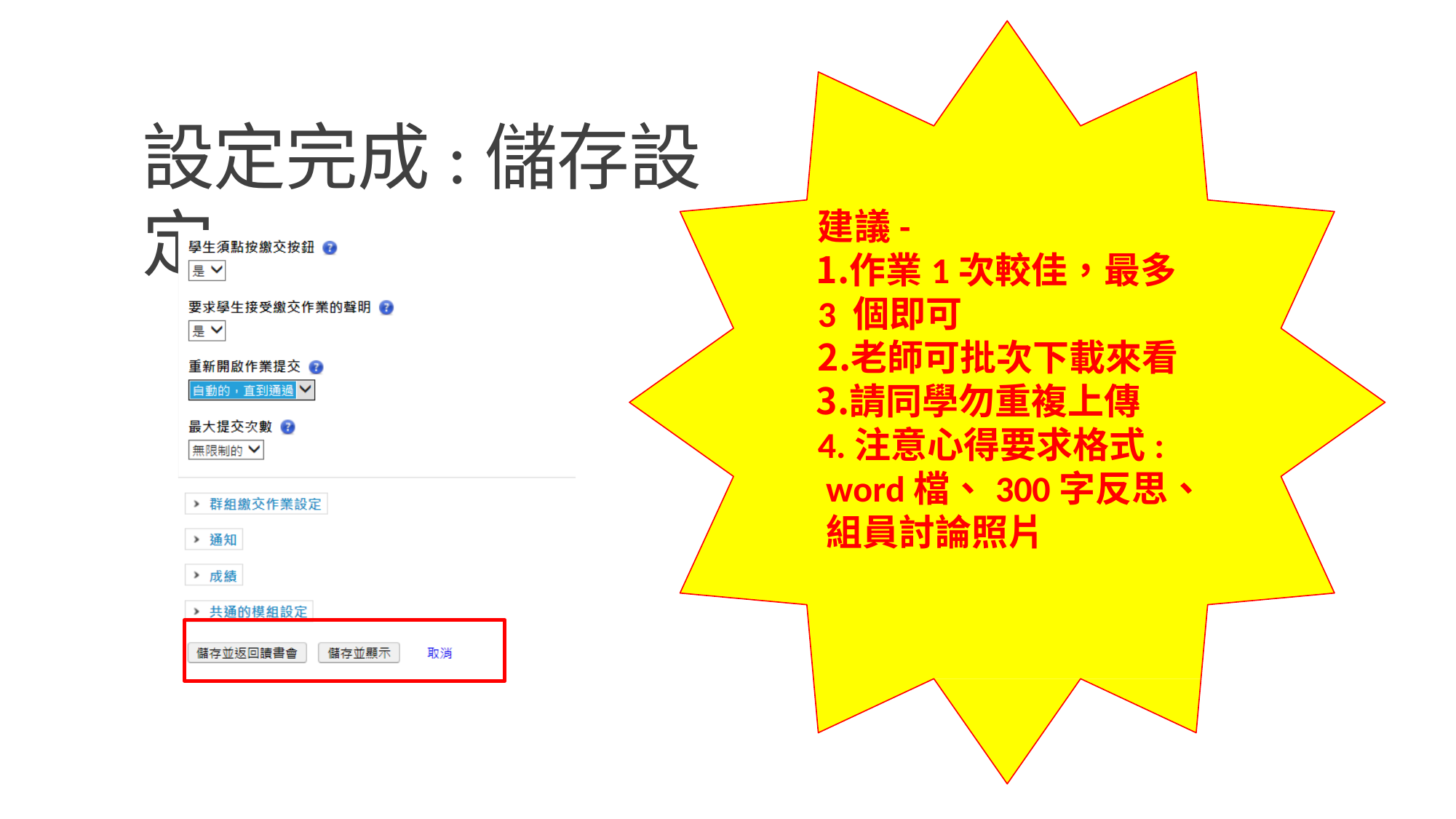

# 設定完成:儲存設定
建議-
作業1次較佳，最多3 個即可
老師可批次下載來看
請同學勿重複上傳 4.注意心得要求格式:  word檔、300字反思、 組員討論照片